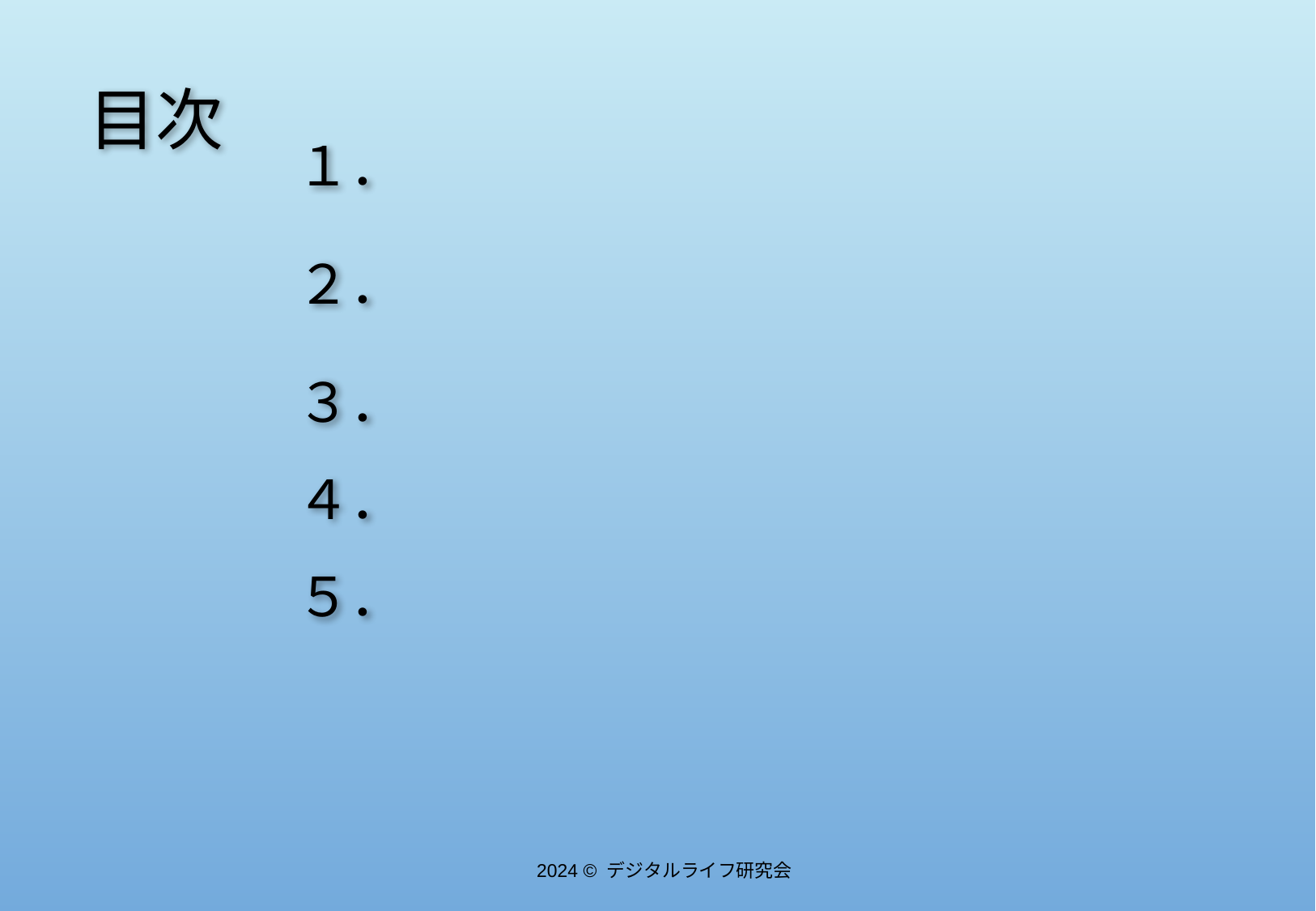

１．
２．
３．
４．
５．

目次

2
2024 © デジタルライフ研究会